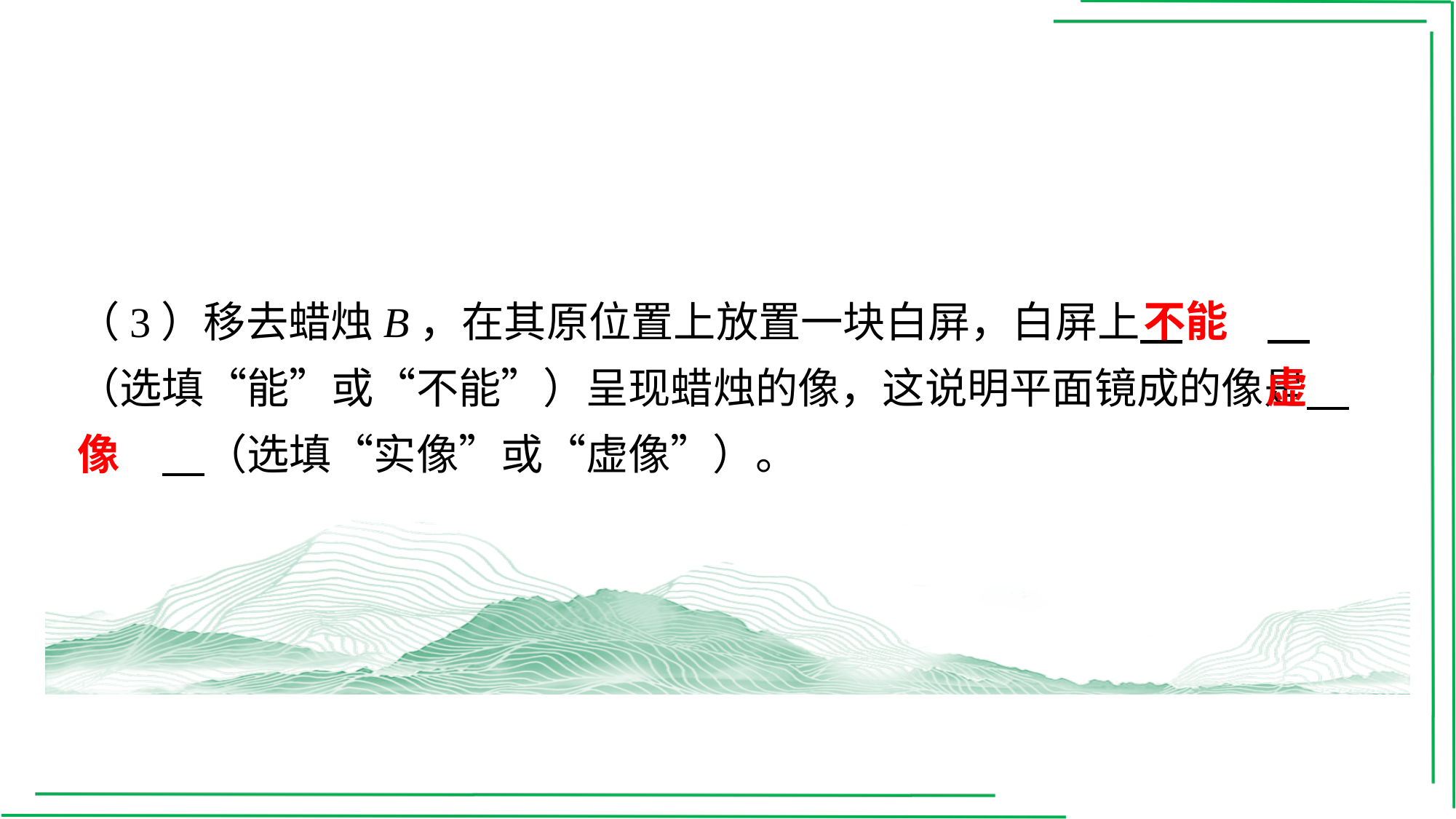

不能
（3）移去蜡烛B，在其原位置上放置一块白屏，白屏上 　不能　⁠（选填“能”或“不能”）呈现蜡烛的像，这说明平面镜成的像是 　虚像　⁠（选填“实像”或“虚像”）。
虚
像